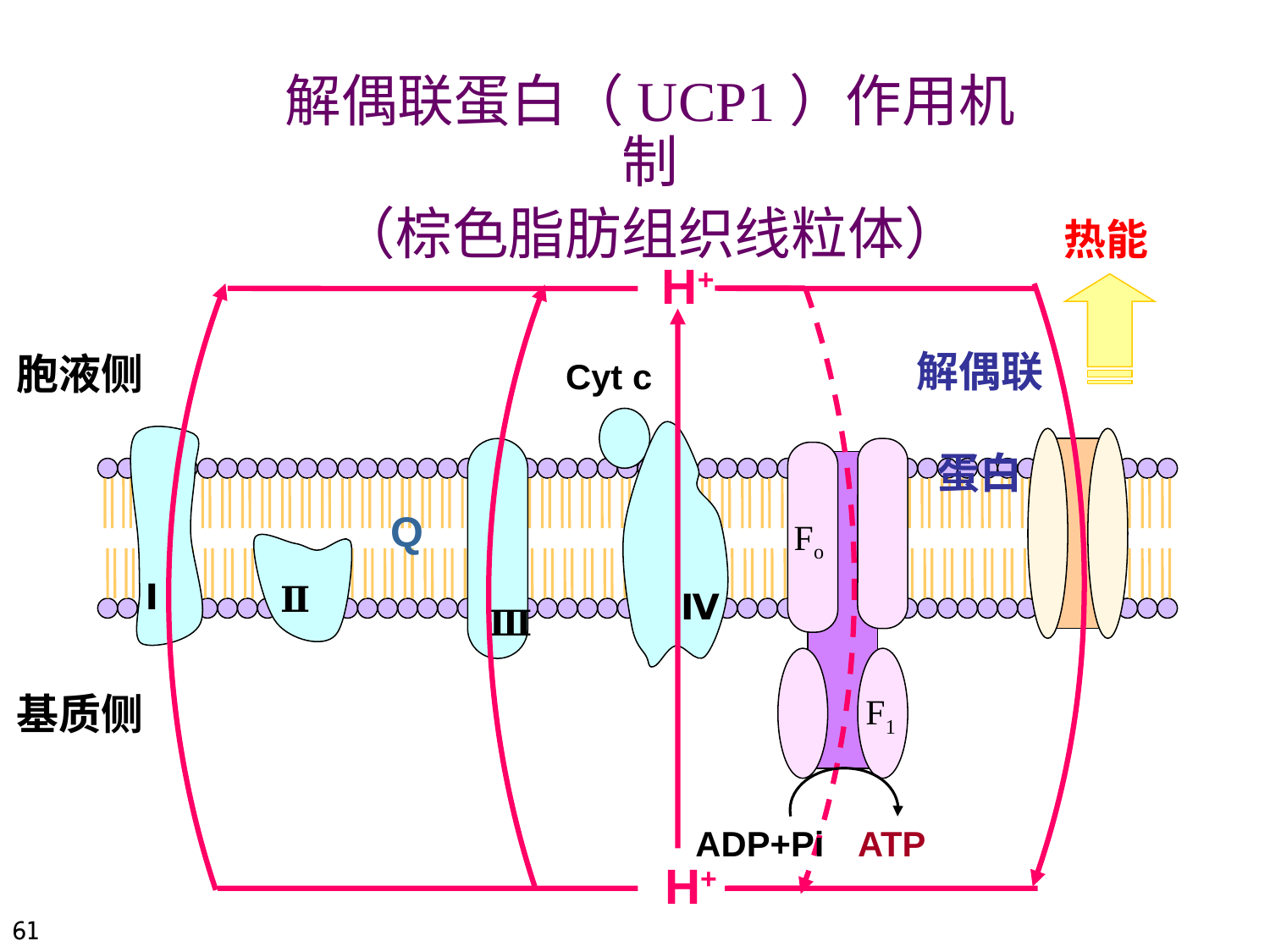

解偶联蛋白（UCP1）作用机制
（棕色脂肪组织线粒体）
热能

  H+

   H+

解偶联
蛋白
胞液侧
Cyt c

Ⅳ

Ⅰ

Ⅲ

Fo

F1

Q

Ⅱ
基质侧

ADP+Pi
ATP
61